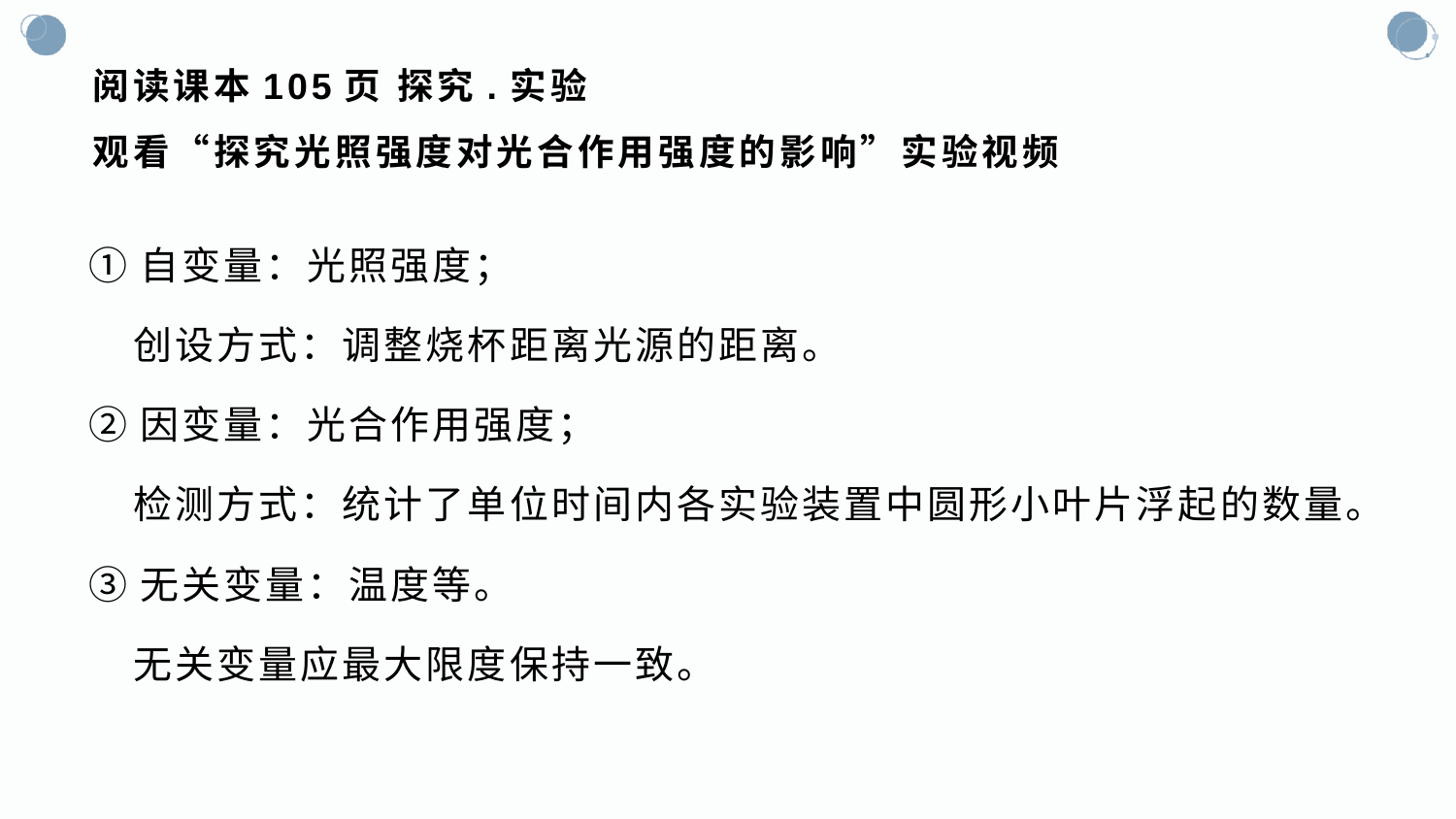

# 阅读课本105页 探究.实验 观看“探究光照强度对光合作用强度的影响”实验视频
①自变量：光照强度；
   创设方式：调整烧杯距离光源的距离。
②因变量：光合作用强度；
   检测方式：统计了单位时间内各实验装置中圆形小叶片浮起的数量。
③无关变量：温度等。
   无关变量应最大限度保持一致。